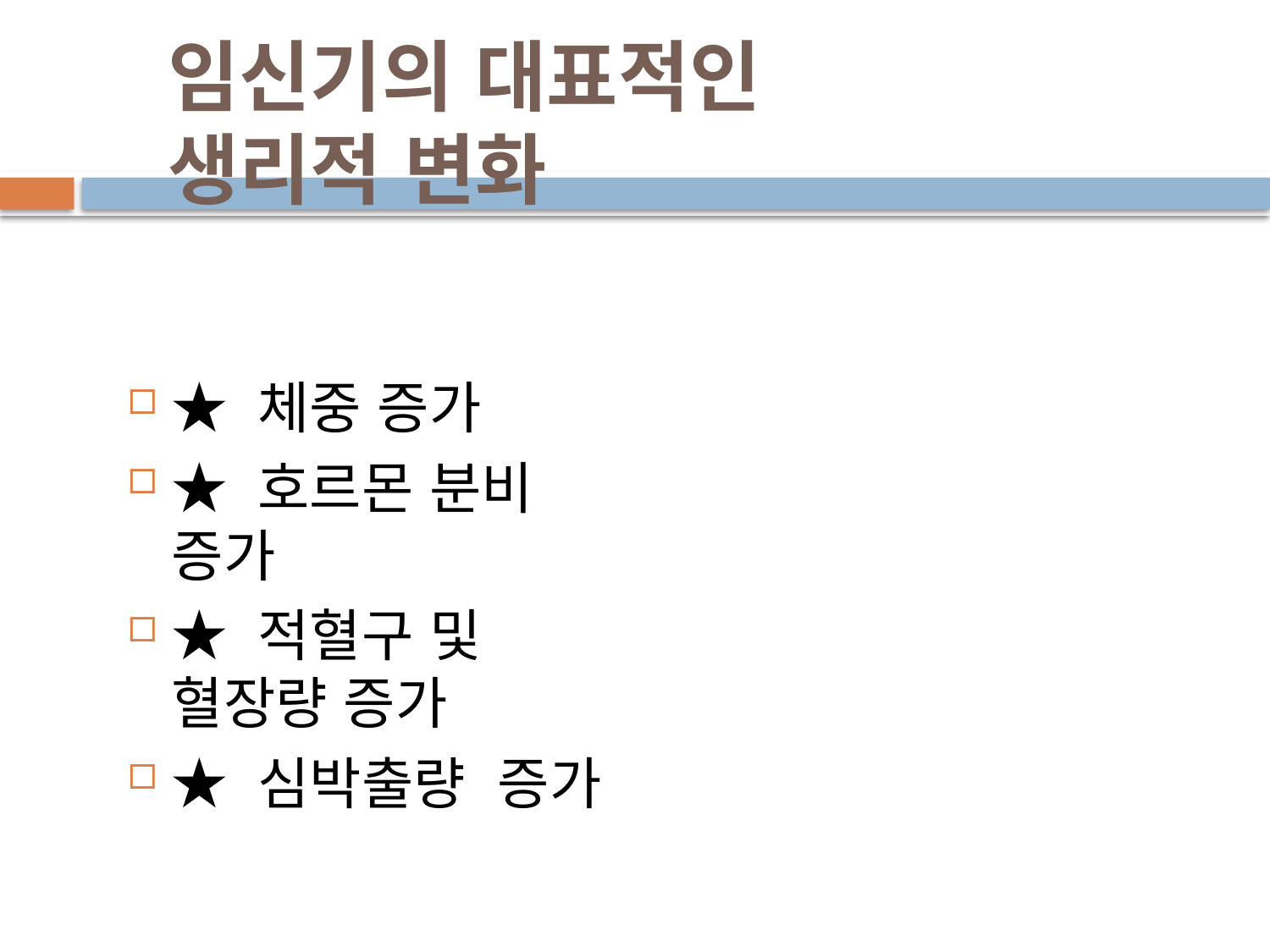

# 임신기의 대표적인 생리적 변화

★ 체중 증가
★ 호르몬 분비 증가
★ 적혈구 및 혈장량 증가
★ 심박출량  증가